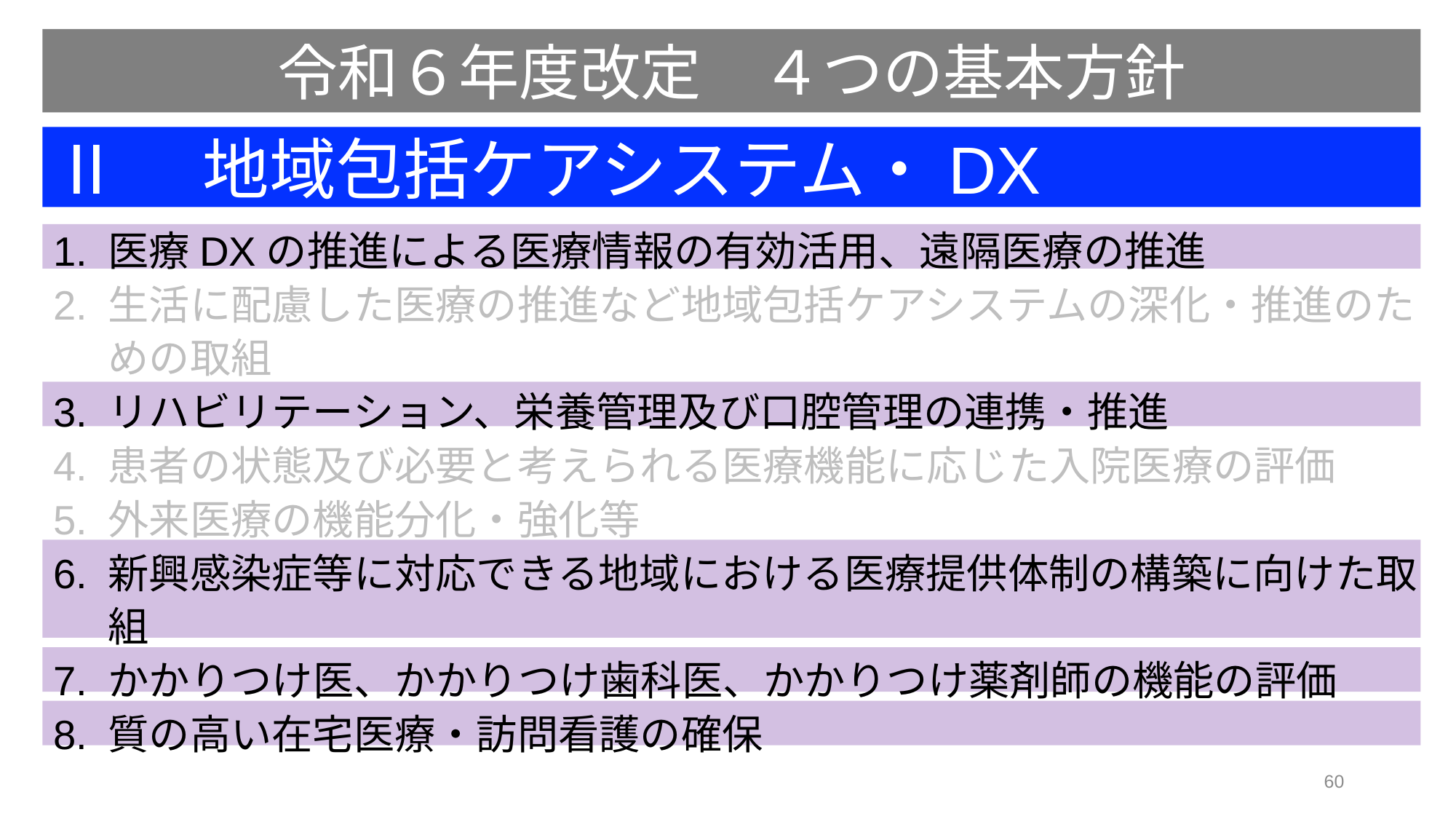

令和６年度改定　４つの基本方針
Ⅱ　地域包括ケアシステム・DX
医療DXの推進による医療情報の有効活用、遠隔医療の推進
生活に配慮した医療の推進など地域包括ケアシステムの深化・推進のための取組
リハビリテーション、栄養管理及び口腔管理の連携・推進
患者の状態及び必要と考えられる医療機能に応じた入院医療の評価
外来医療の機能分化・強化等
新興感染症等に対応できる地域における医療提供体制の構築に向けた取組
かかりつけ医、かかりつけ歯科医、かかりつけ薬剤師の機能の評価
質の高い在宅医療・訪問看護の確保

60